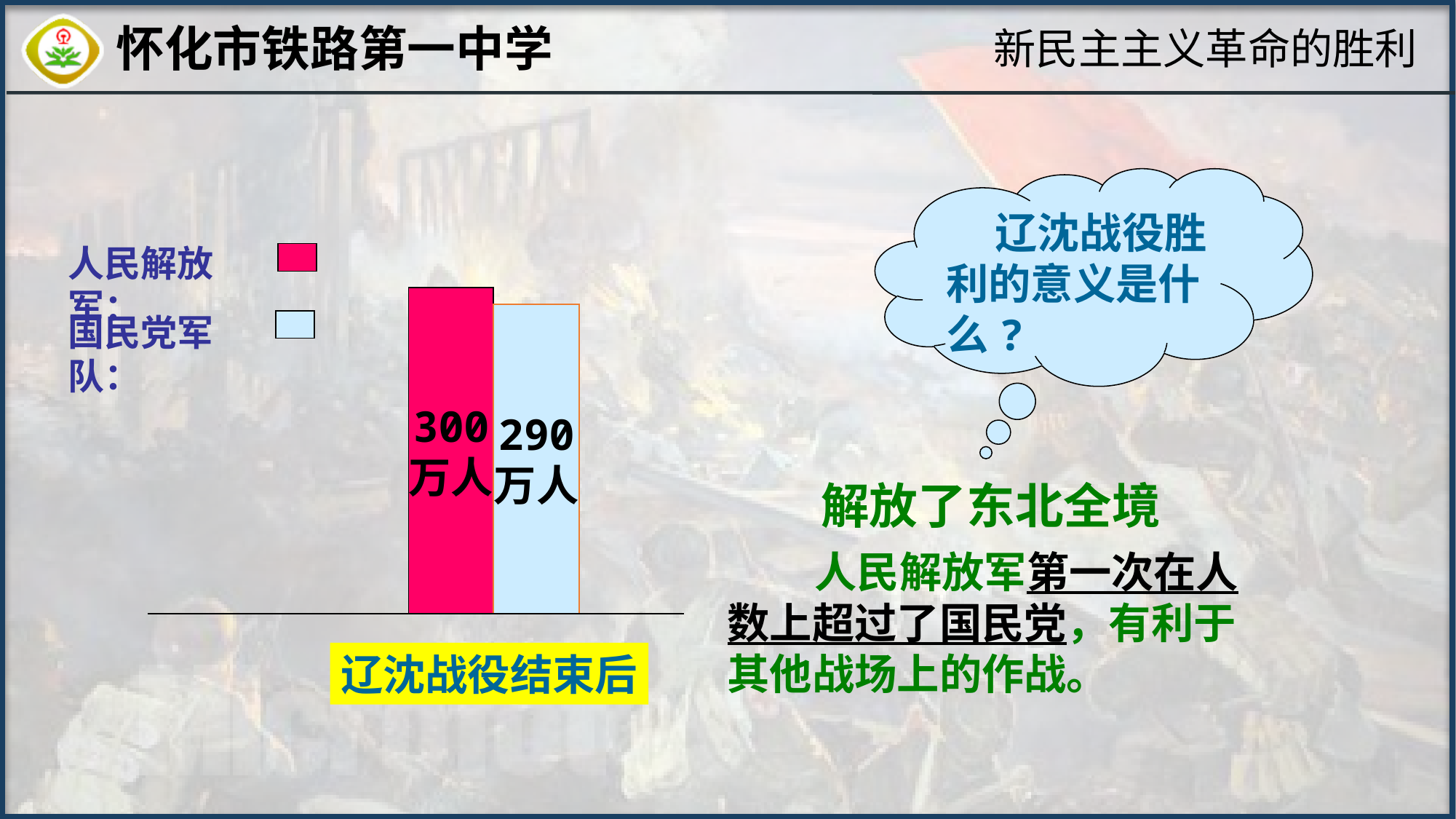

新民主主义革命的胜利
    辽沈战役胜利的意义是什么?

人民解放军：

国民党军队：

300
万人

290
万人

  解放了东北全境
        人民解放军第一次在人数上超过了国民党，有利于其他战场上的作战。
辽沈战役结束后